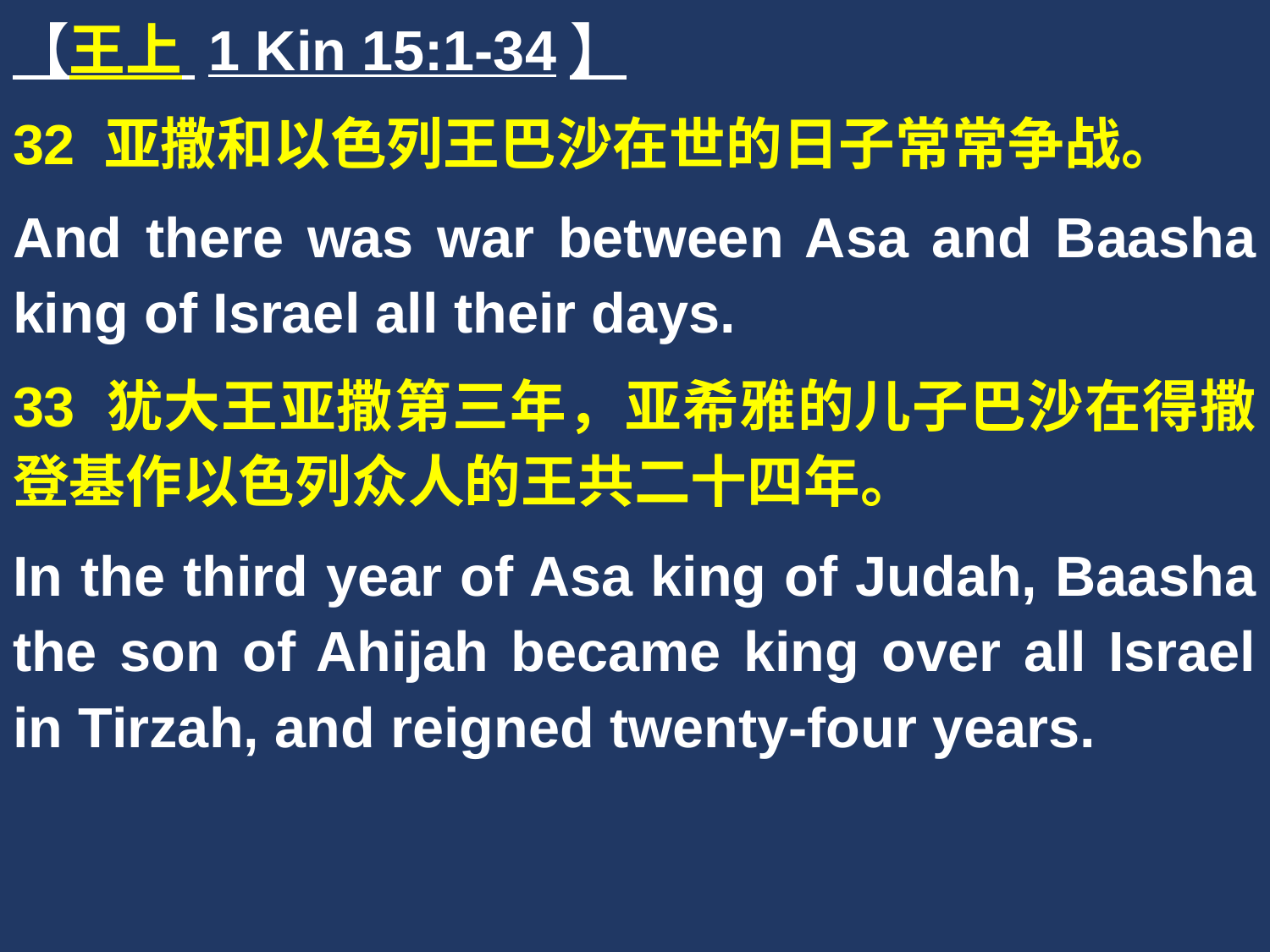

【王上 1 Kin 15:1-34】
32 亚撒和以色列王巴沙在世的日子常常争战。
And there was war between Asa and Baasha king of Israel all their days.
33 犹大王亚撒第三年，亚希雅的儿子巴沙在得撒登基作以色列众人的王共二十四年。
In the third year of Asa king of Judah, Baasha the son of Ahijah became king over all Israel in Tirzah, and reigned twenty-four years.